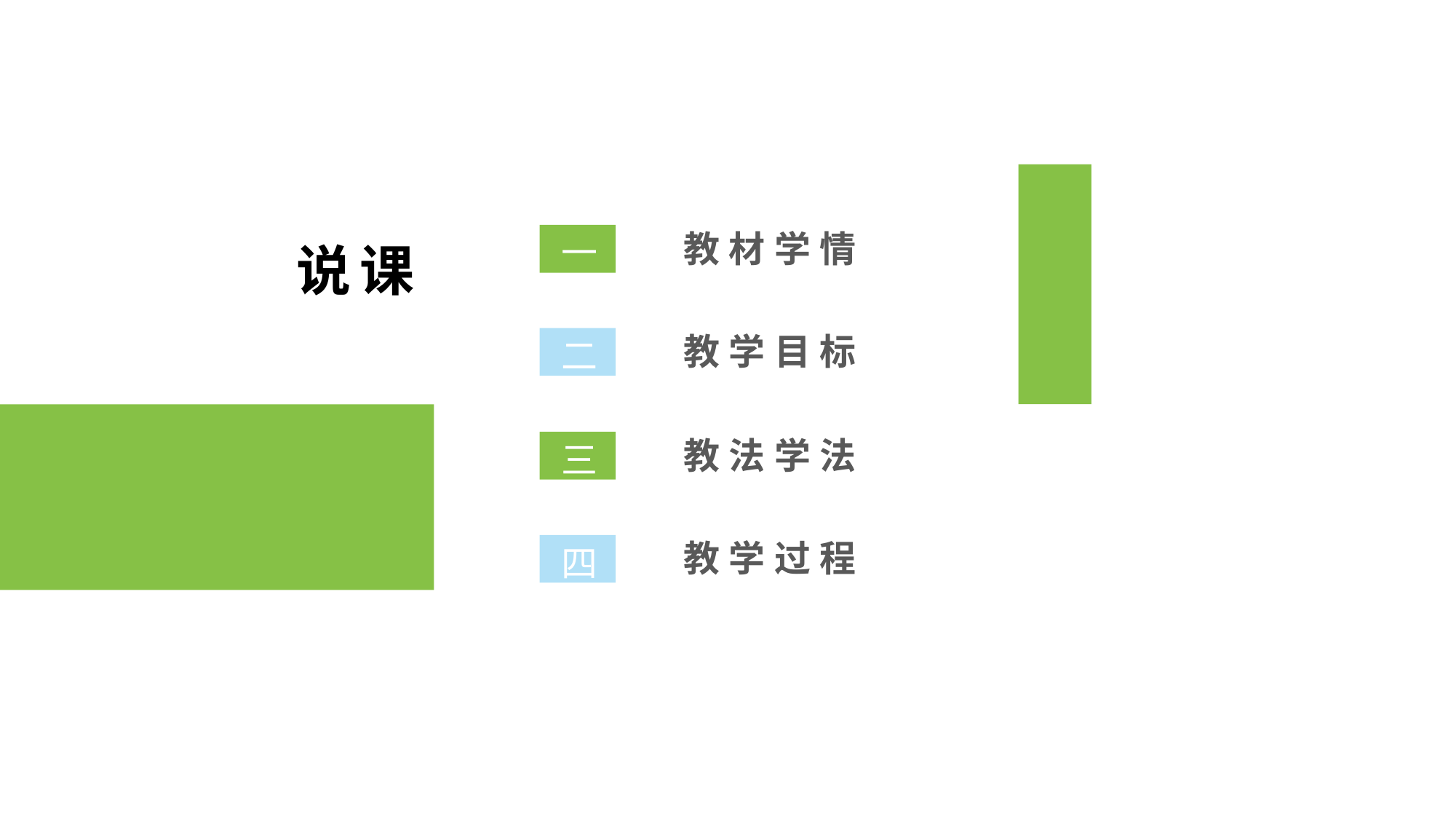

教材学情
一

说课
教学目标

二

教法学法

三
教学过程

四